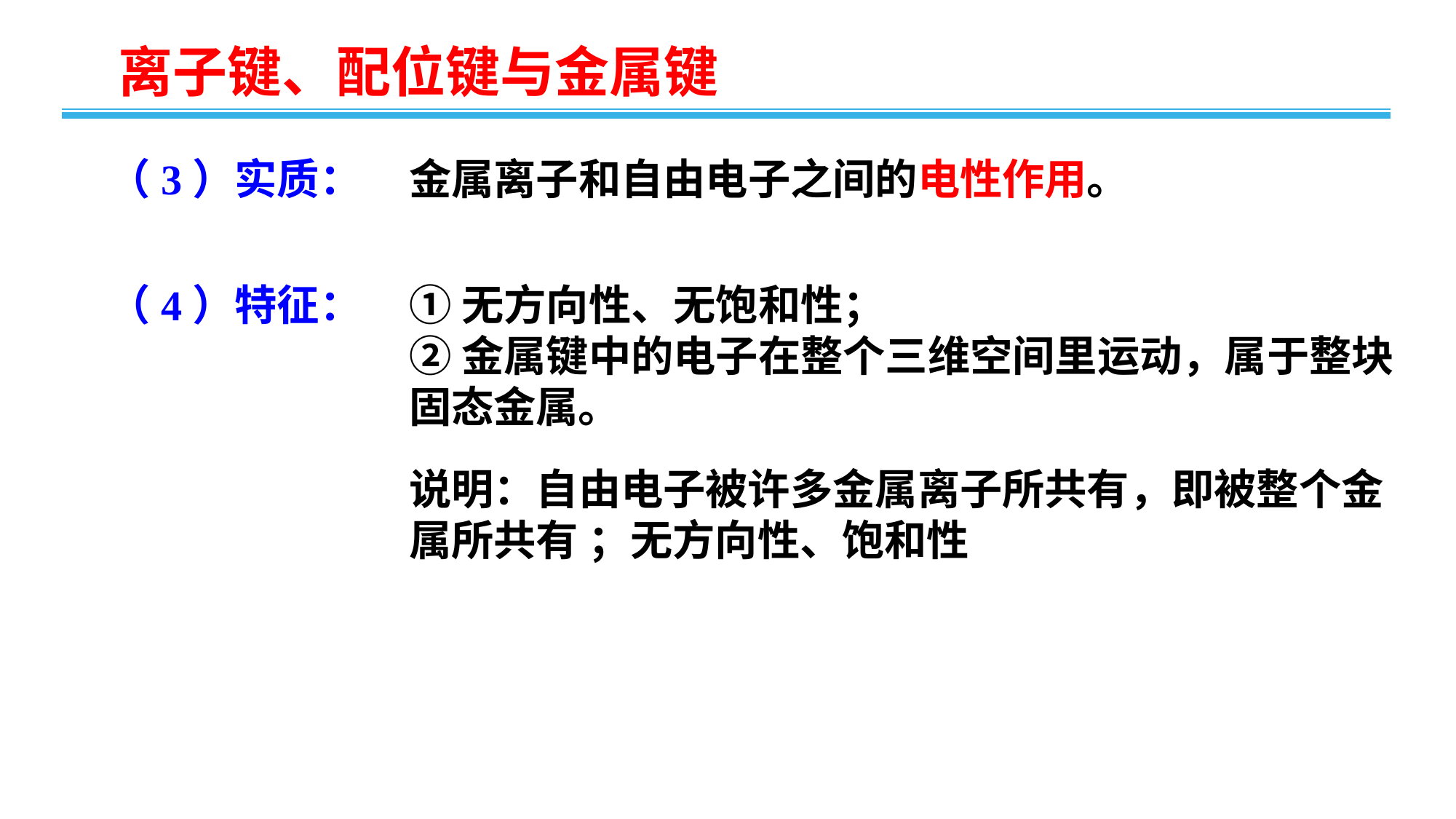

（3）实质：
金属离子和自由电子之间的电性作用。
（4）特征：
①无方向性、无饱和性；
②金属键中的电子在整个三维空间里运动，属于整块固态金属。
说明：自由电子被许多金属离子所共有，即被整个金属所共有 ；无方向性、饱和性